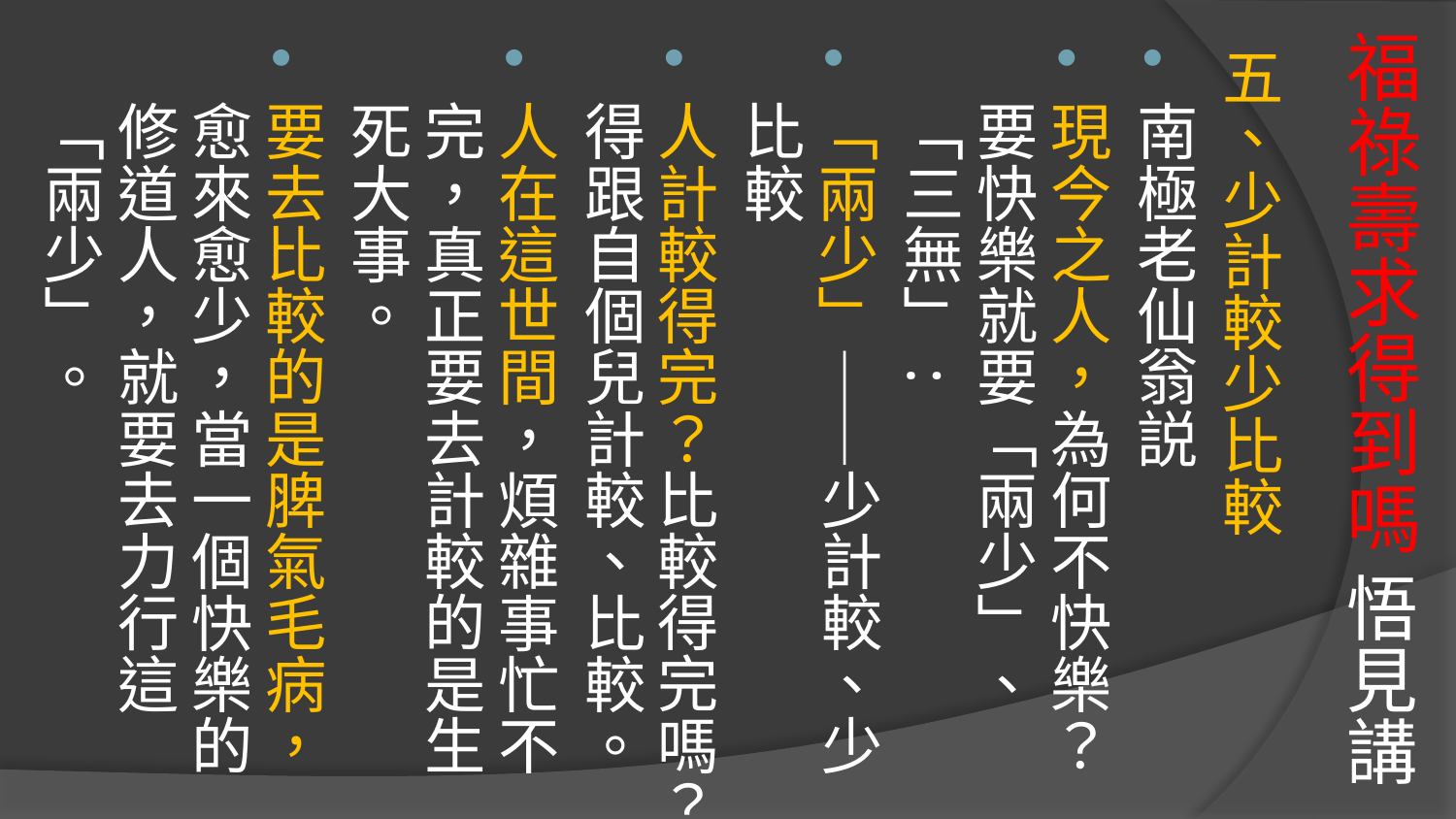

# 福祿壽求得到嗎 悟見講
五、少計較少比較
南極老仙翁説
現今之人，為何不快樂？要快樂就要「兩少」、「三無」:
「兩少」——少計較、少比較
人計較得完？比較得完嗎？得跟自個兒計較、比較。
人在這世間，煩雜事忙不完，真正要去計較的是生死大事。
要去比較的是脾氣毛病，愈來愈少，當一個快樂的修道人，就要去力行這「兩少」。